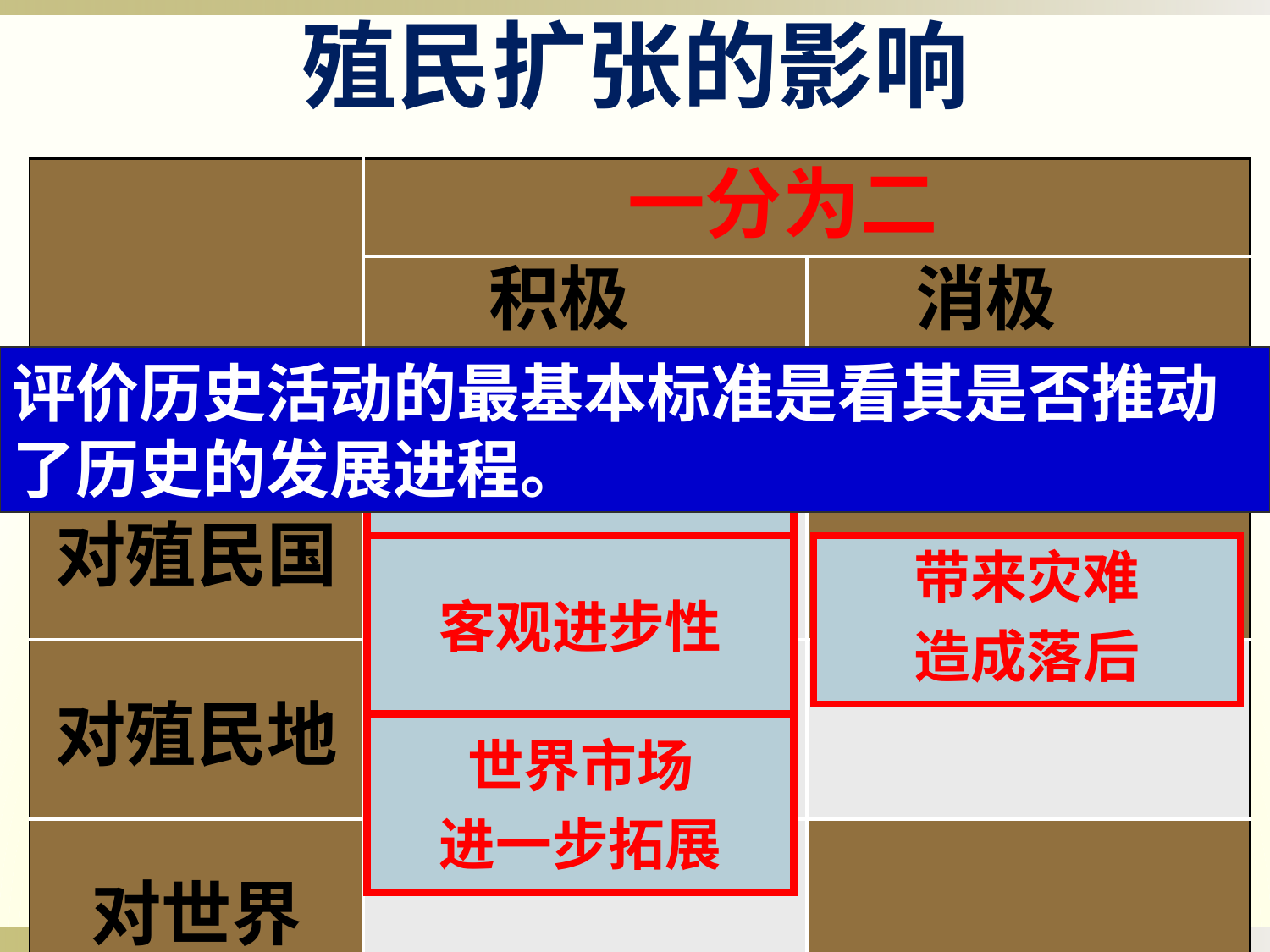

殖民扩张的影响
一分为二
|  |  |  |
| --- | --- | --- |
|  |  |  |
| 对殖民国 |  |  |
| 对殖民地 |  |  |
| 对世界 |  |  |
积极
消极
评价历史活动的最基本标准是看其是否推动了历史的发展进程。
促进资本主义发展
客观进步性
带来灾难
造成落后
世界市场
进一步拓展